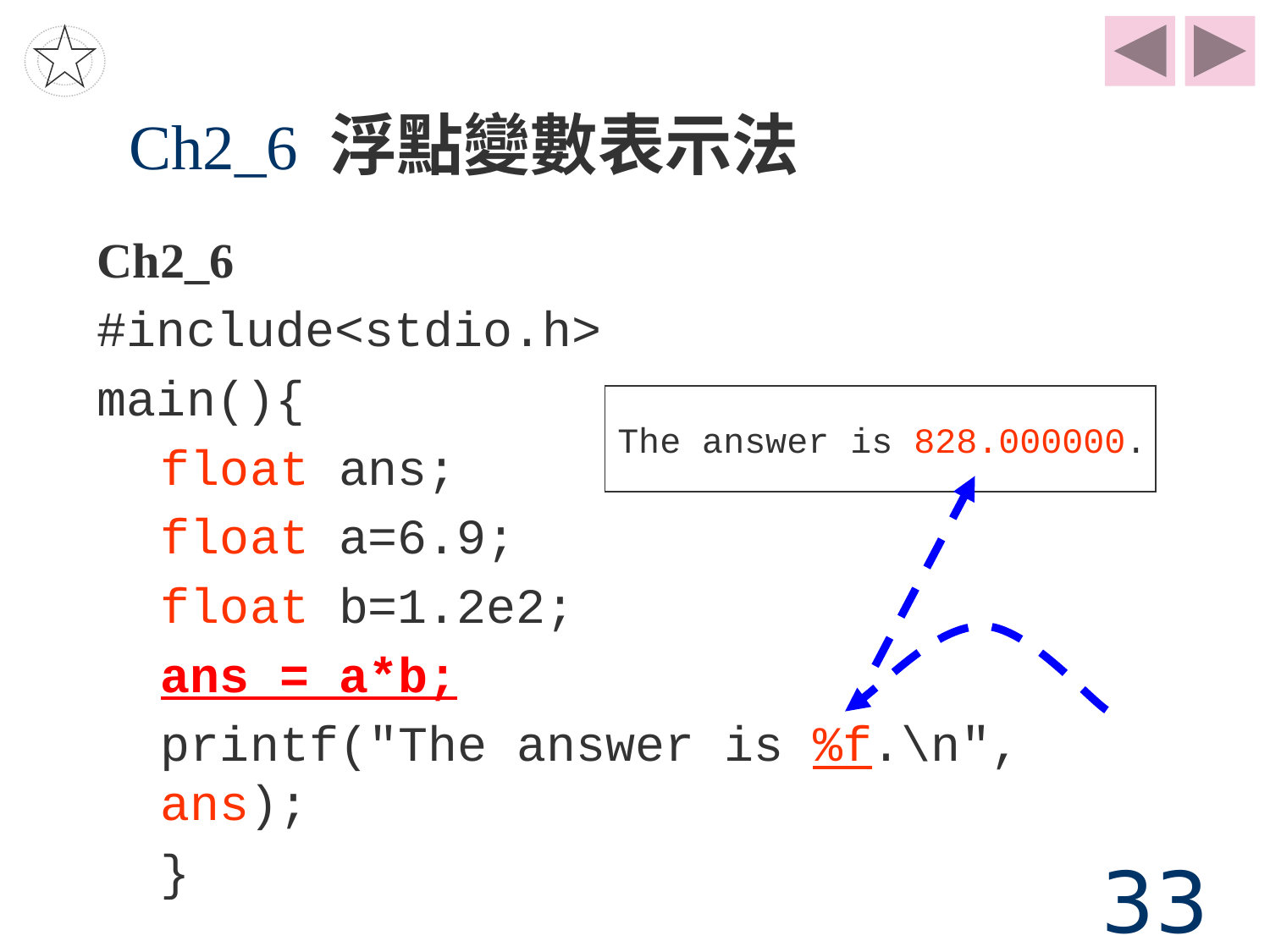

# Ch2_6 浮點變數表示法
Ch2_6
#include<stdio.h>
main(){
float ans;
float a=6.9;
float b=1.2e2;
ans = a*b;
printf("The answer is %f.\n", ans);
}
The answer is 828.000000.

33